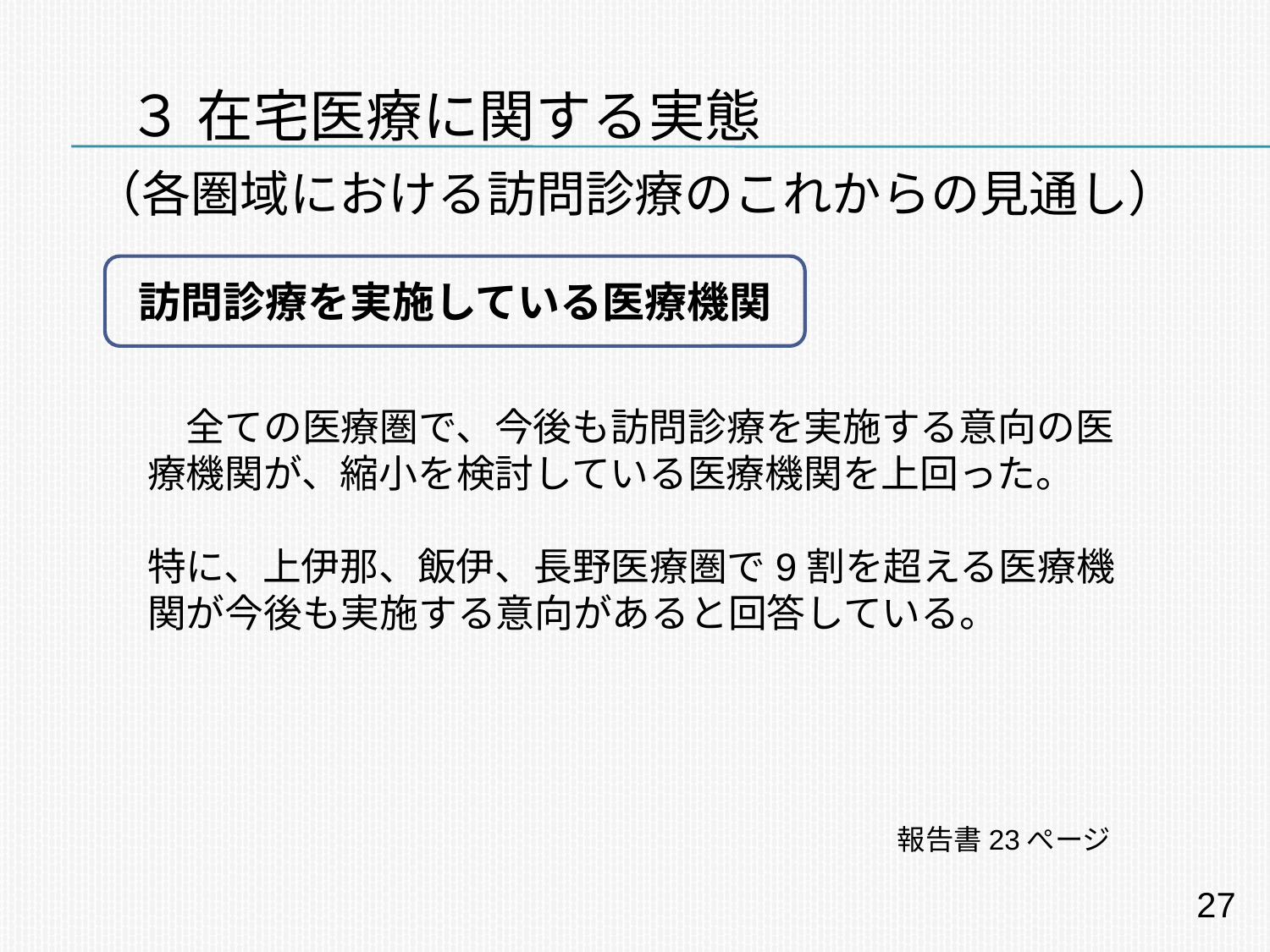

# ３ 在宅医療に関する実態
（各圏域における訪問診療のこれからの見通し）
訪問診療を実施している医療機関
　全ての医療圏で、今後も訪問診療を実施する意向の医療機関が、縮小を検討している医療機関を上回った。

特に、上伊那、飯伊、長野医療圏で9割を超える医療機関が今後も実施する意向があると回答している。
報告書23ぺージ
27